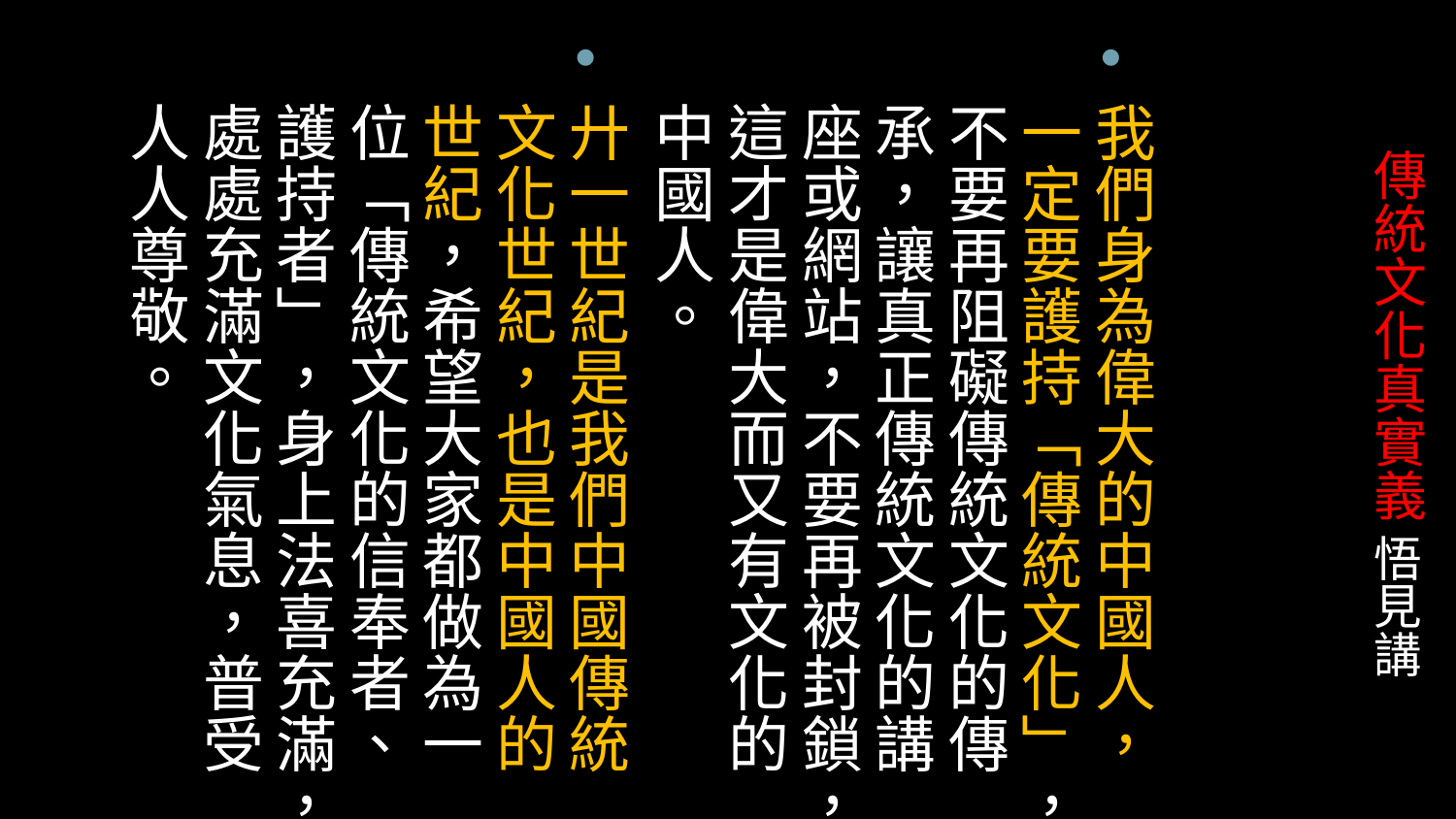

我們身為偉大的中國人，一定要護持「傳統文化」，不要再阻礙傳統文化的傳承，讓真正傳統文化的講座或網站，不要再被封鎖，這才是偉大而又有文化的中國人。
廾一世紀是我們中國傳統文化世紀，也是中國人的世紀，希望大家都做為一位「傳統文化的信奉者、護持者」，身上法喜充滿，處處充滿文化氣息，普受人人尊敬。

# 傳統文化真實義 悟見講